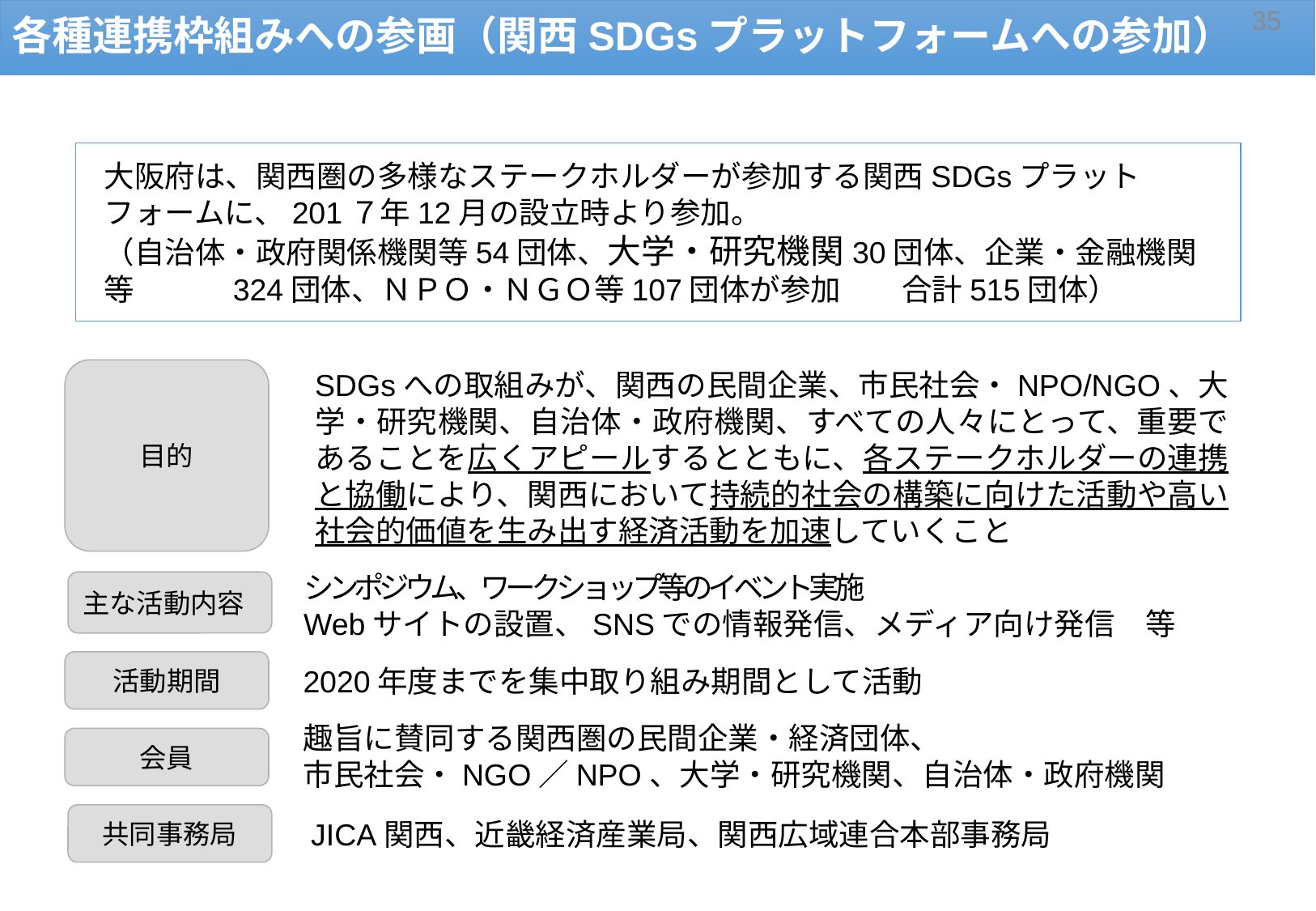

35
各種連携枠組みへの参画（関西SDGsプラットフォームへの参加）
大阪府は、関西圏の多様なステークホルダーが参加する関西SDGsプラットフォームに、201７年12月の設立時より参加。
（自治体・政府関係機関等54団体、大学・研究機関30団体、企業・金融機関等　　　324団体、ＮＰＯ・ＮＧＯ等107団体が参加　　合計515団体）
目的
SDGsへの取組みが、関西の民間企業、市民社会・NPO/NGO、大学・研究機関、自治体・政府機関、すべての人々にとって、重要であることを広くアピールするとともに、各ステークホルダーの連携と協働により、関西において持続的社会の構築に向けた活動や高い社会的価値を生み出す経済活動を加速していくこと
シンポジウム、ワークショップ等のイベント実施
Webサイトの設置、SNSでの情報発信、メディア向け発信　等
主な活動内容
活動期間
2020年度までを集中取り組み期間として活動
趣旨に賛同する関西圏の民間企業・経済団体、
市民社会・NGO／NPO、大学・研究機関、自治体・政府機関
会員
共同事務局
JICA関西、近畿経済産業局、関西広域連合本部事務局